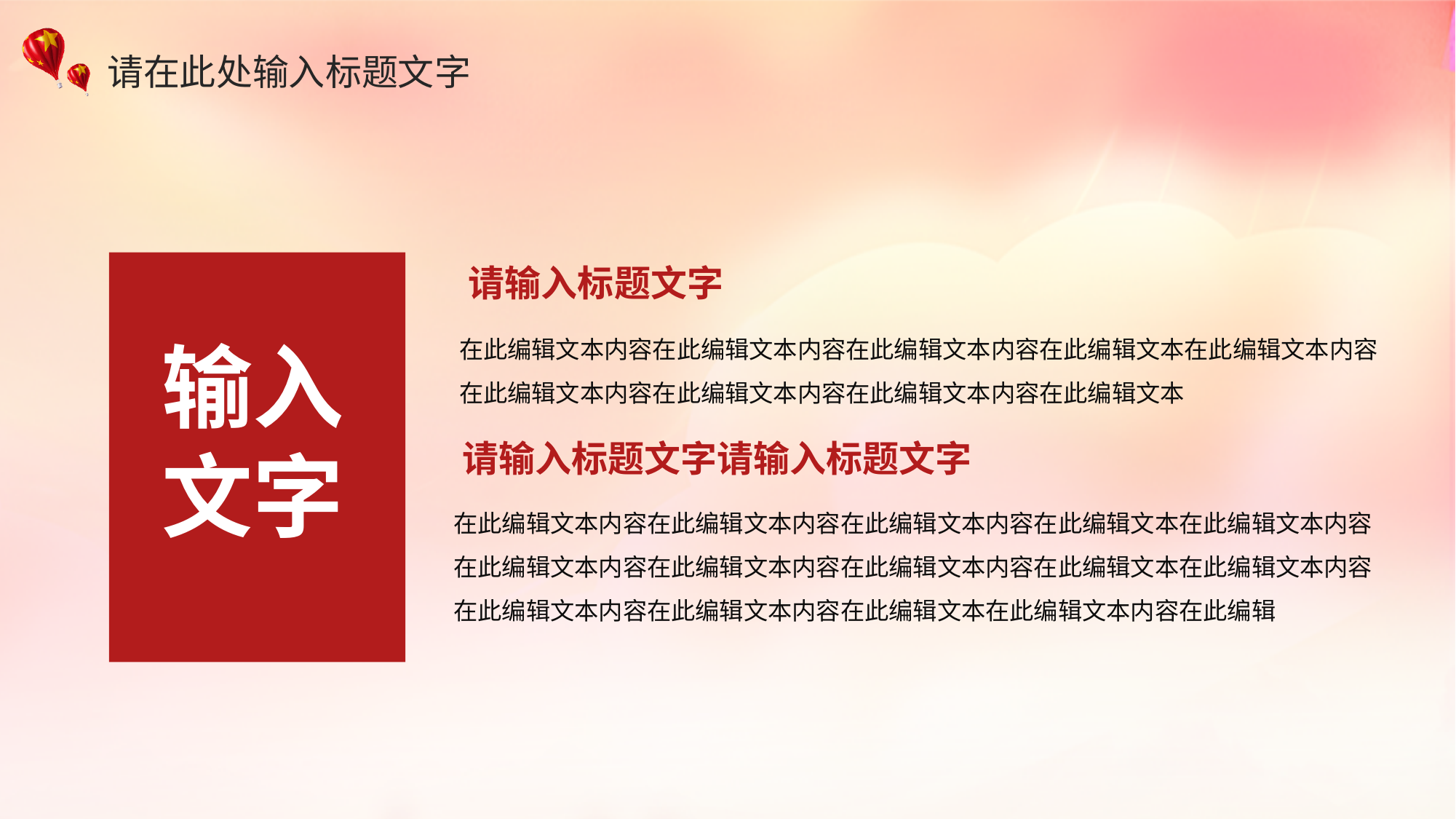

请输入标题文字

输入
文字
在此编辑文本内容在此编辑文本内容在此编辑文本内容在此编辑文本在此编辑文本内容在此编辑文本内容在此编辑文本内容在此编辑文本内容在此编辑文本
请输入标题文字请输入标题文字
在此编辑文本内容在此编辑文本内容在此编辑文本内容在此编辑文本在此编辑文本内容在此编辑文本内容在此编辑文本内容在此编辑文本内容在此编辑文本在此编辑文本内容在此编辑文本内容在此编辑文本内容在此编辑文本在此编辑文本内容在此编辑